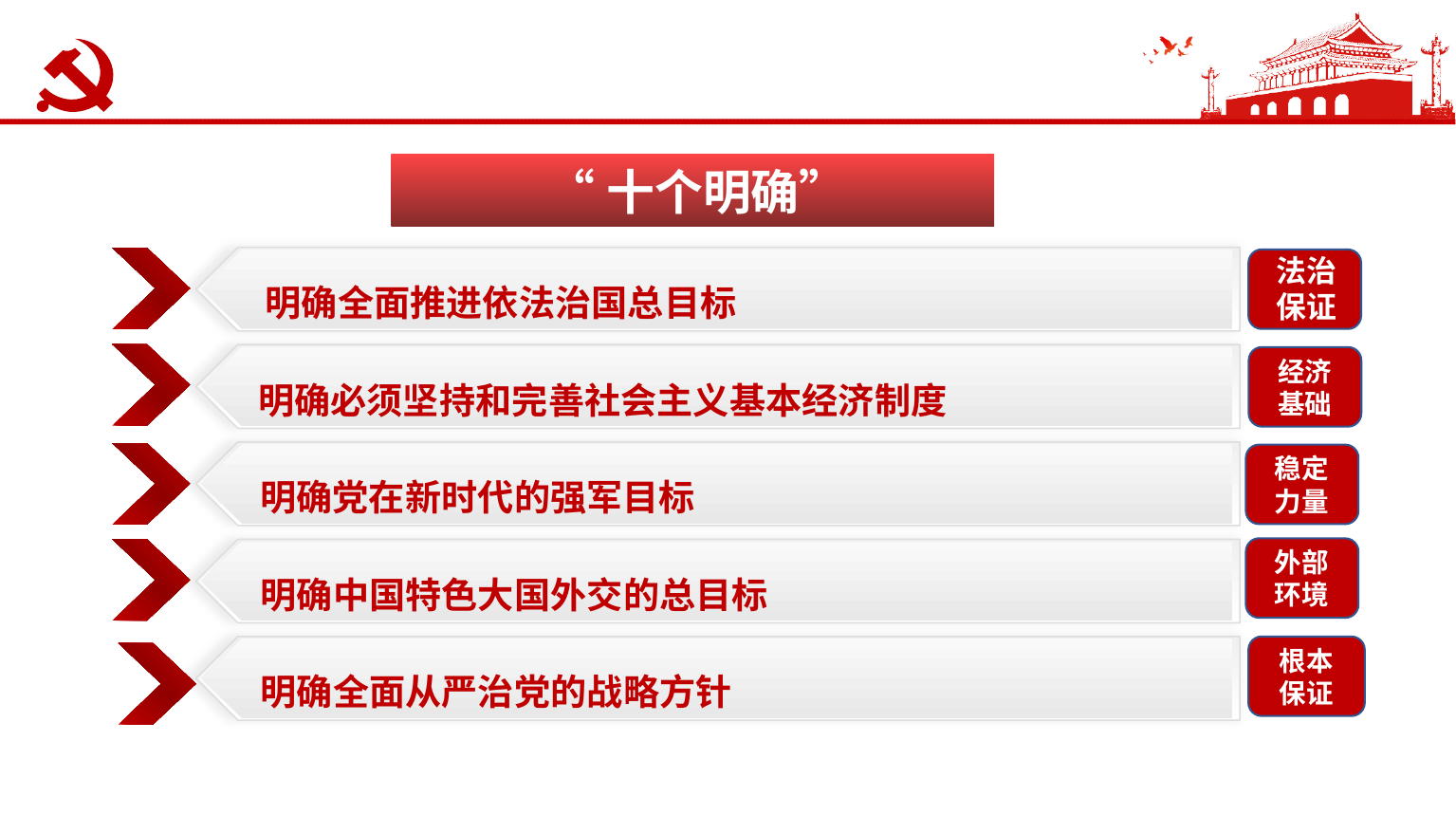

“十个明确”
法治
保证

 明确全面推进依法治国总目标

明确必须坚持和完善社会主义基本经济制度

明确党在新时代的强军目标

明确中国特色大国外交的总目标

明确全面从严治党的战略方针

经济
基础

稳定
力量
外部
环境
根本
保证